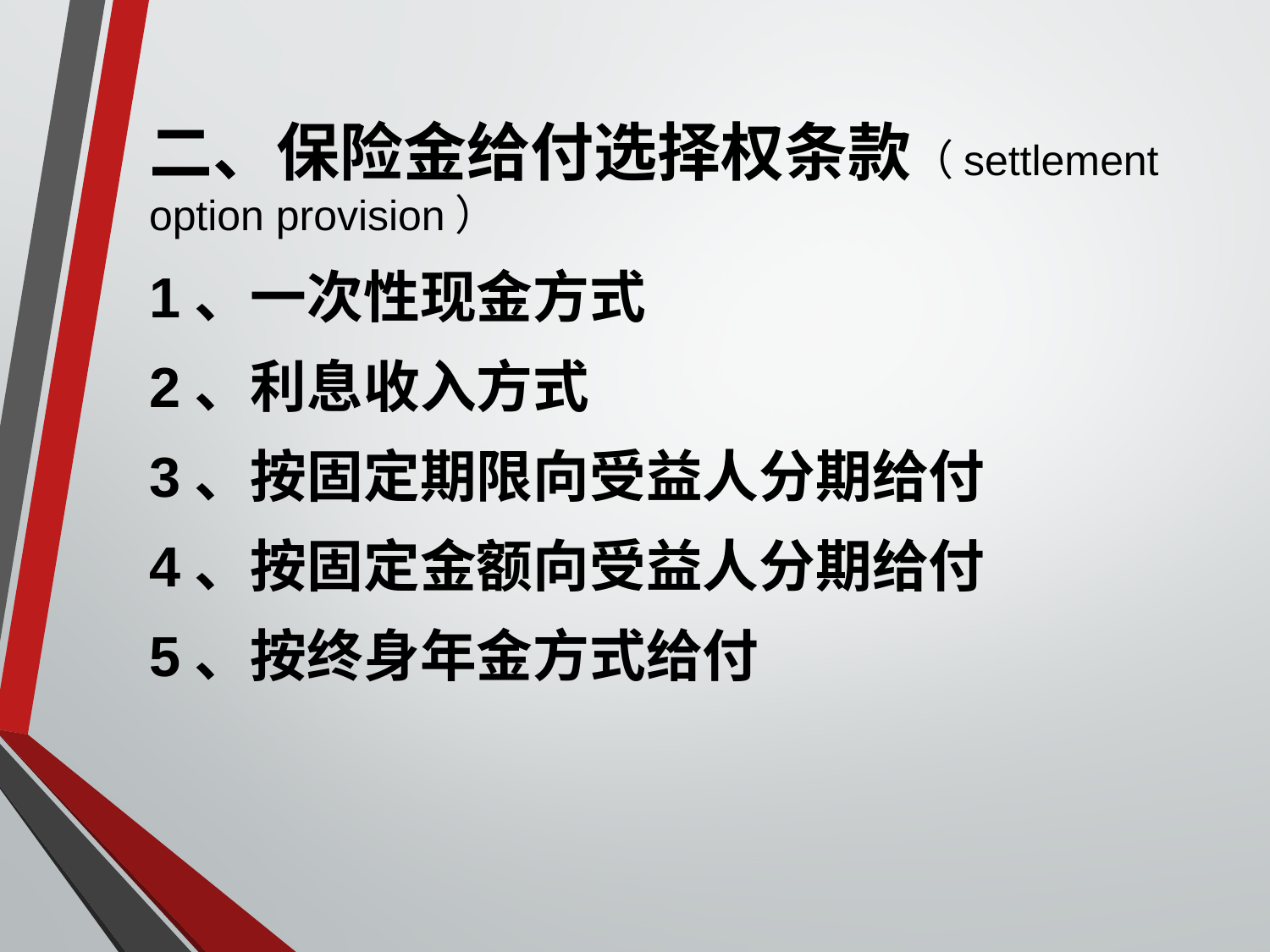

二、保险金给付选择权条款（settlement option provision）
1、一次性现金方式
2、利息收入方式
3、按固定期限向受益人分期给付
4、按固定金额向受益人分期给付
5、按终身年金方式给付